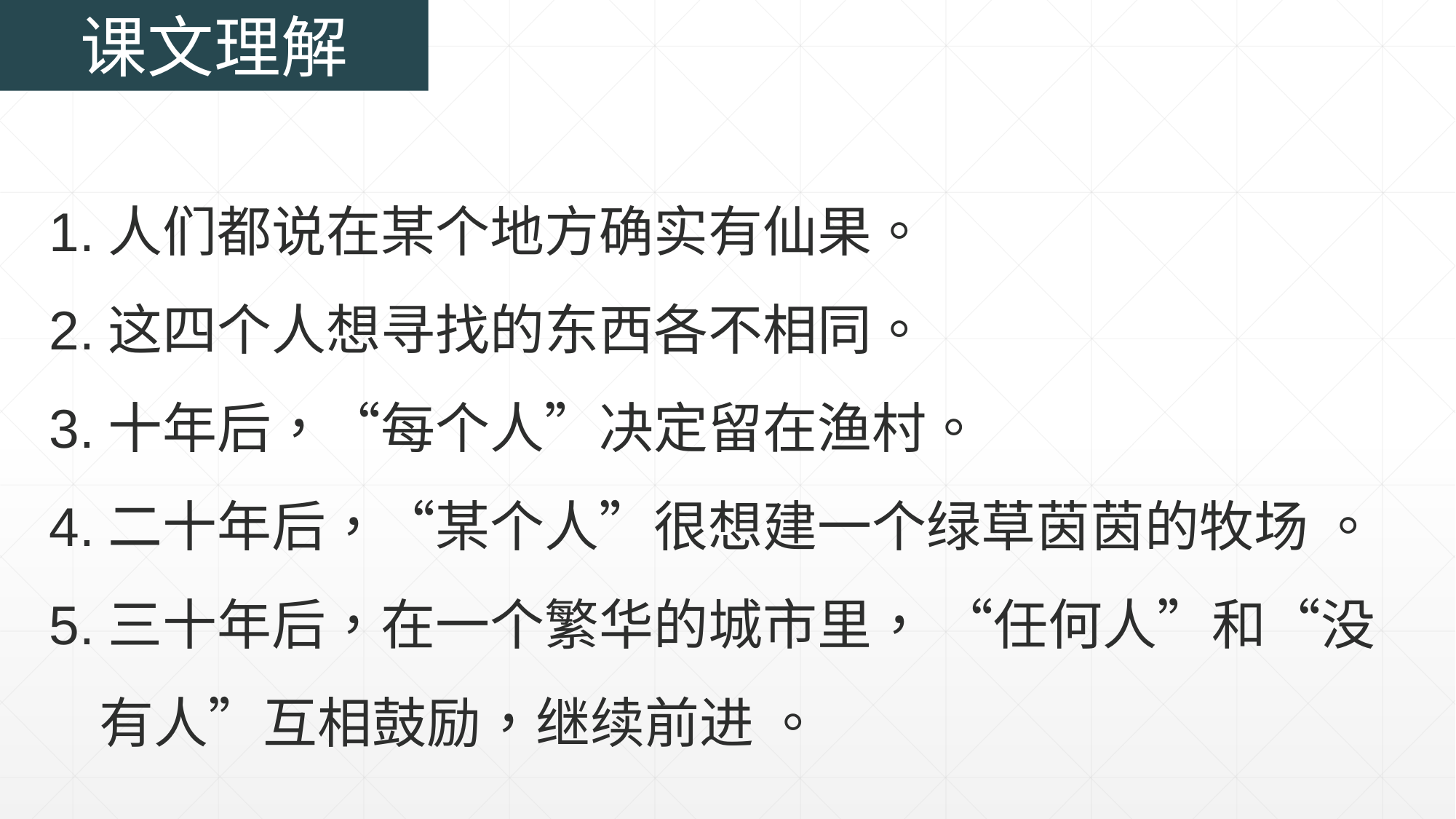

课文理解
1.人们都说在某个地方确实有仙果。
2.这四个人想寻找的东西各不相同。
3.十年后，“每个人”决定留在渔村。
4.二十年后，“某个人”很想建一个绿草茵茵的牧场 。
5.三十年后，在一个繁华的城市里， “任何人”和“没
   有人”互相鼓励，继续前进 。